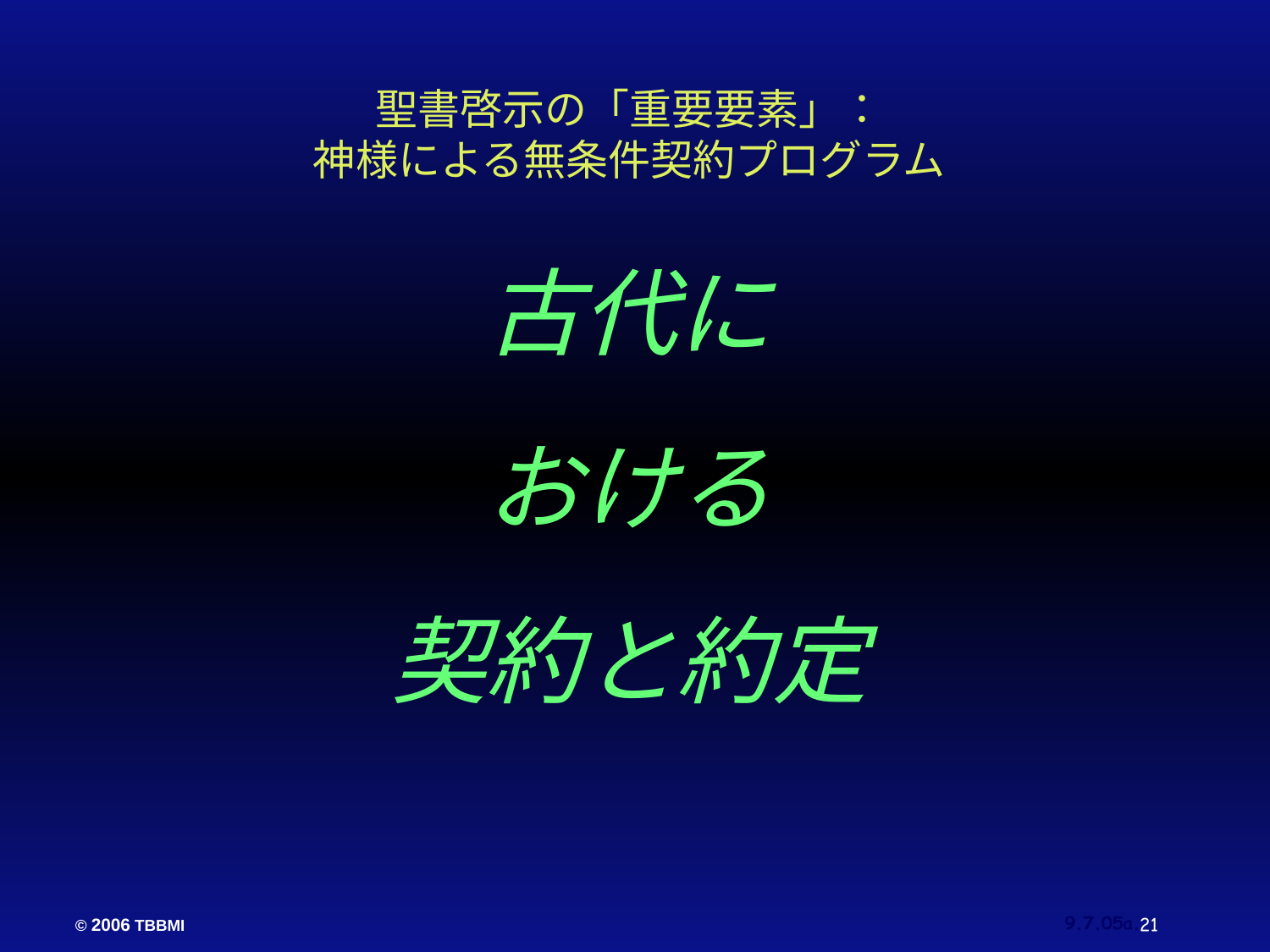

聖書啓示の「重要要素」：
神様による無条件契約プログラム
古代に
おける
契約と約定

21